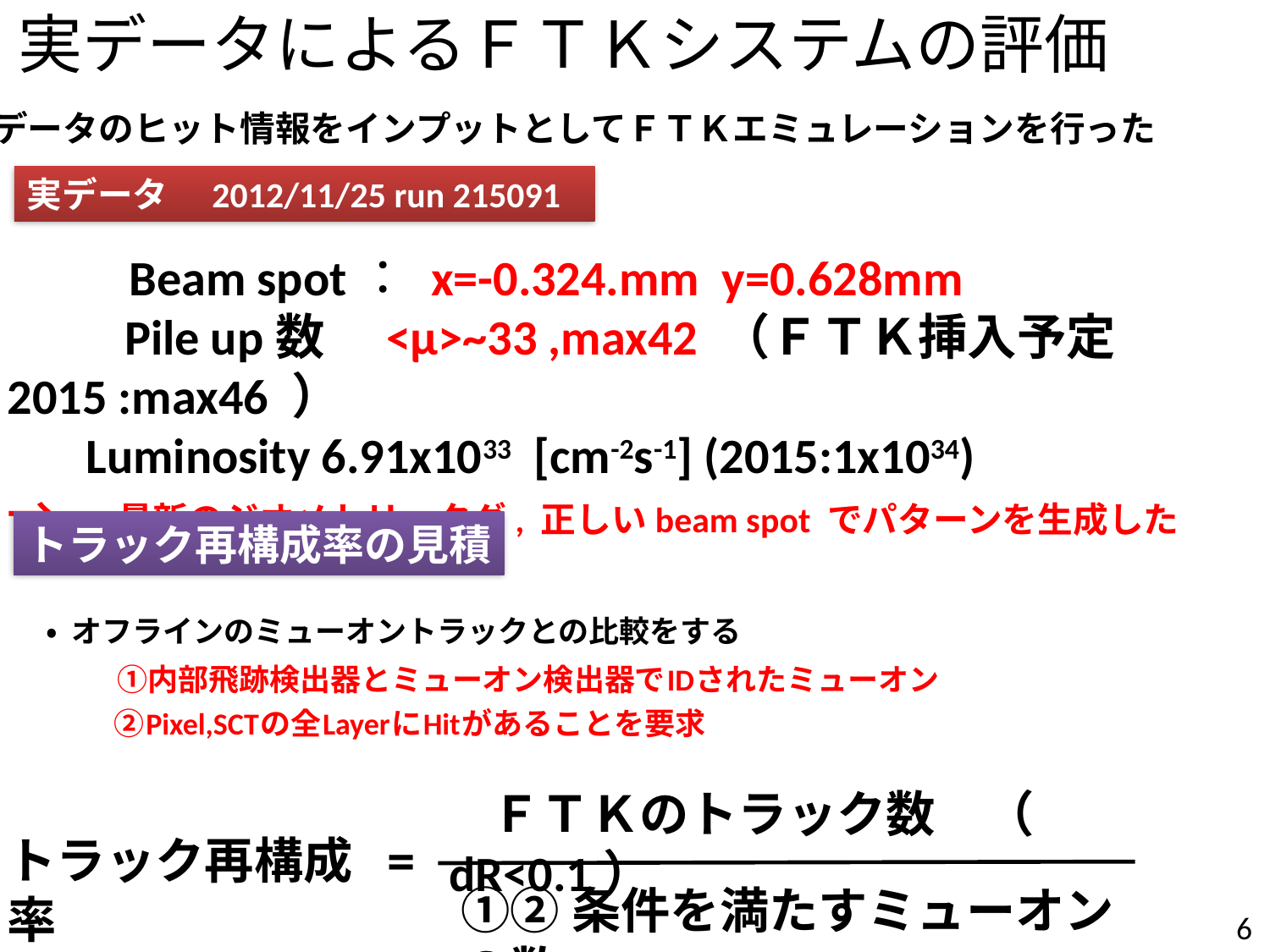

実データによるＦＴＫシステムの評価
実データのヒット情報をインプットとしてＦＴＫエミュレーションを行った
実データ　2012/11/25 run 215091
　　 Beam spot： x=-0.324.mm  y=0.628mm
    　Pile up数　<μ>~33 ,max42 （ＦＴＫ挿入予定2015 :max46 ）
       Luminosity 6.91x1033  [cm-2s-1] (2015:1x1034)
→　最新のジオメトリータグ, 正しいbeam spot でパターンを生成した

トラック再構成率の見積
・  オフラインのミューオントラックとの比較をする
　　①内部飛跡検出器とミューオン検出器でIDされたミューオン
　　 ②Pixel,SCTの全LayerにHitがあることを要求

FTKトラック
　ＦＴＫのトラック数　（ dR<0.1）
=
トラック再構成率
①②条件を満たすミューオンの数
6